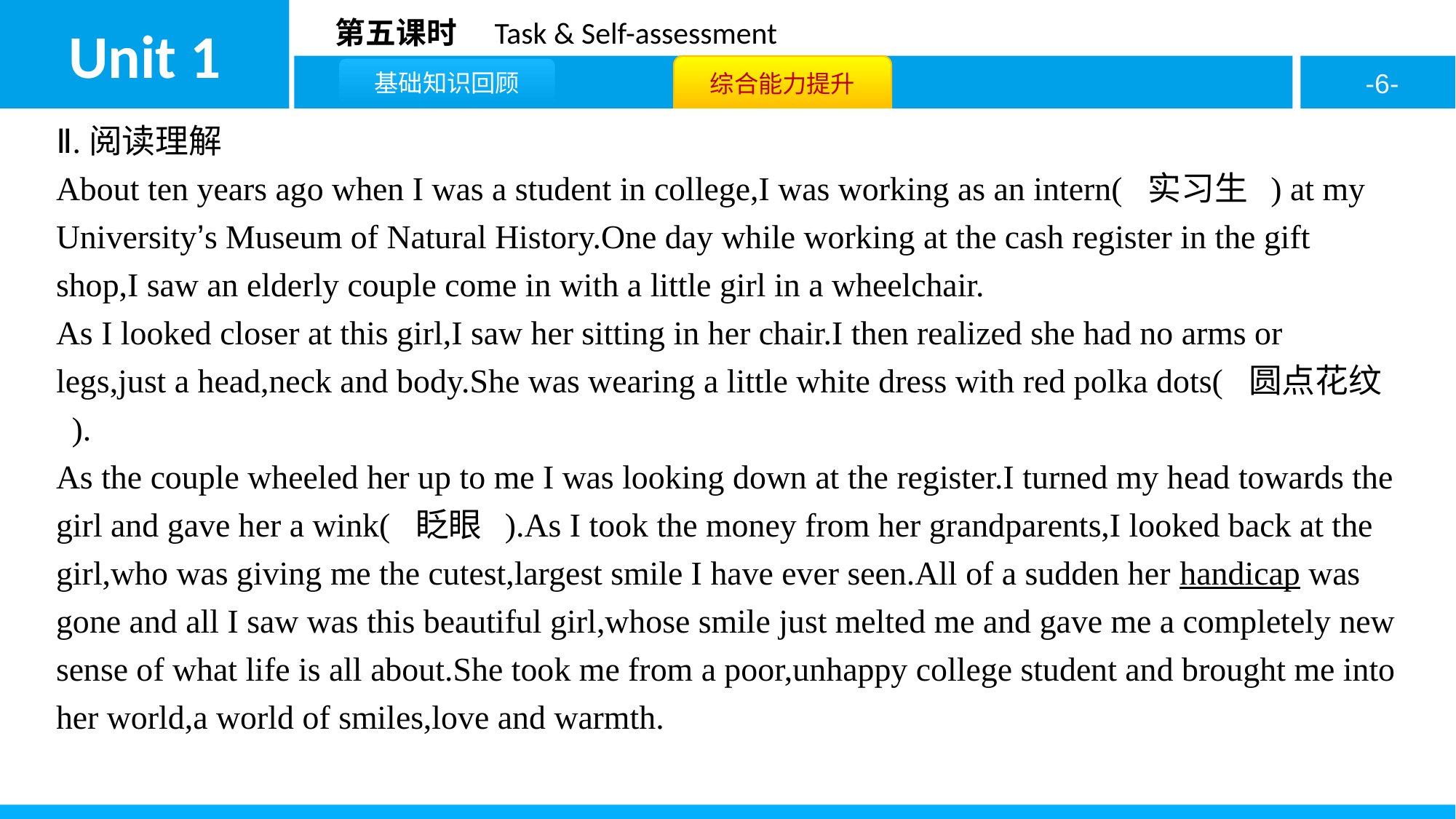

Ⅱ.阅读理解
About ten years ago when I was a student in college,I was working as an intern(  实习生  ) at my University’s Museum of Natural History.One day while working at the cash register in the gift shop,I saw an elderly couple come in with a little girl in a wheelchair.
As I looked closer at this girl,I saw her sitting in her chair.I then realized she had no arms or legs,just a head,neck and body.She was wearing a little white dress with red polka dots(  圆点花纹  ).
As the couple wheeled her up to me I was looking down at the register.I turned my head towards the girl and gave her a wink(  眨眼  ).As I took the money from her grandparents,I looked back at the girl,who was giving me the cutest,largest smile I have ever seen.All of a sudden her handicap was gone and all I saw was this beautiful girl,whose smile just melted me and gave me a completely new sense of what life is all about.She took me from a poor,unhappy college student and brought me into her world,a world of smiles,love and warmth.